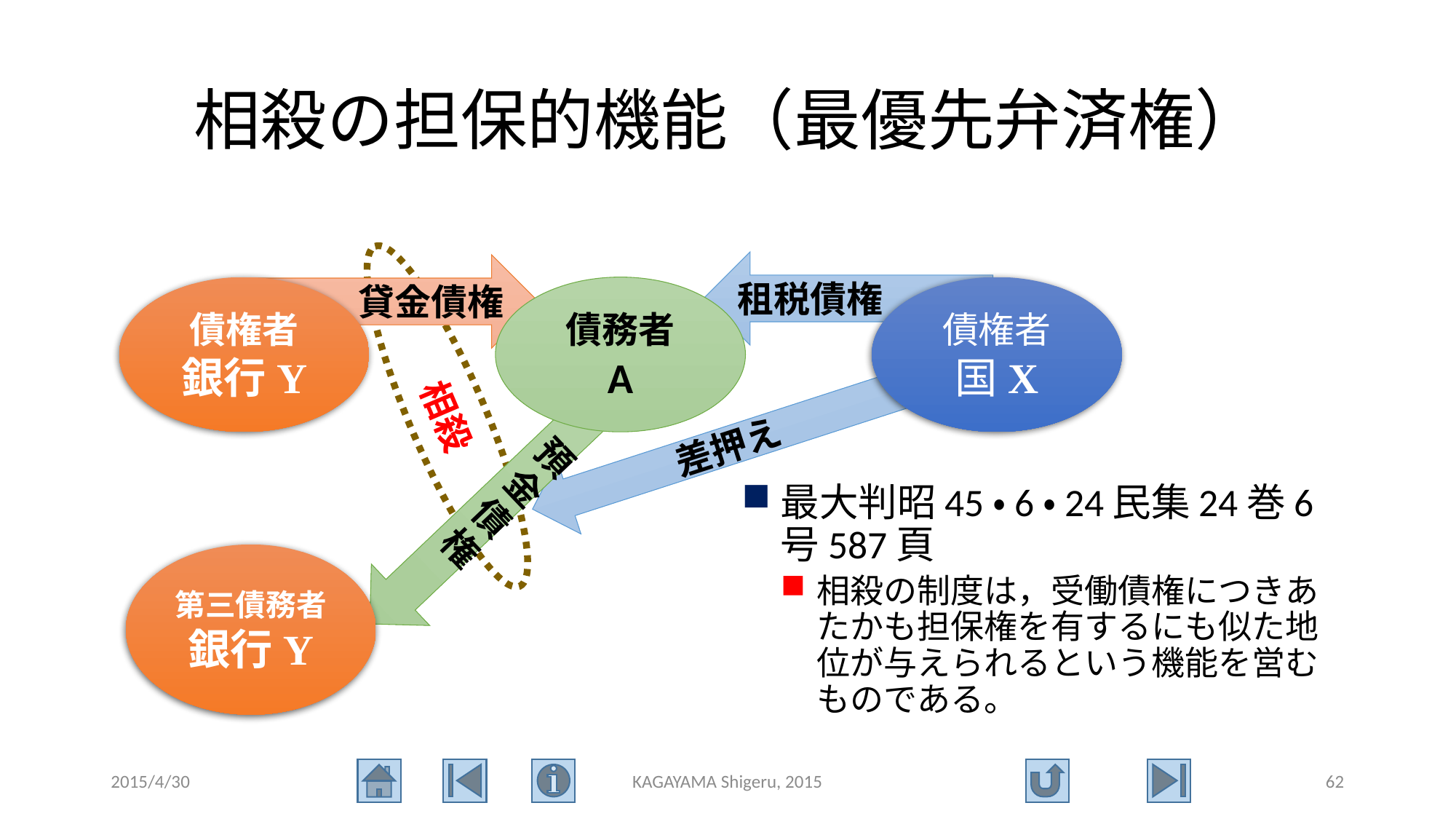

# 相殺の担保的機能（最優先弁済権）
租税債権
貸金債権
債権者
銀行Y
債務者
A
債権者
国X
預金債権
相殺
差押え
最大判昭45・6・24民集24巻6号587頁
相殺の制度は，受働債権につきあたかも担保権を有するにも似た地位が与えられるという機能を営むものである。
第三債務者
銀行Y
2015/4/30
KAGAYAMA Shigeru, 2015
62